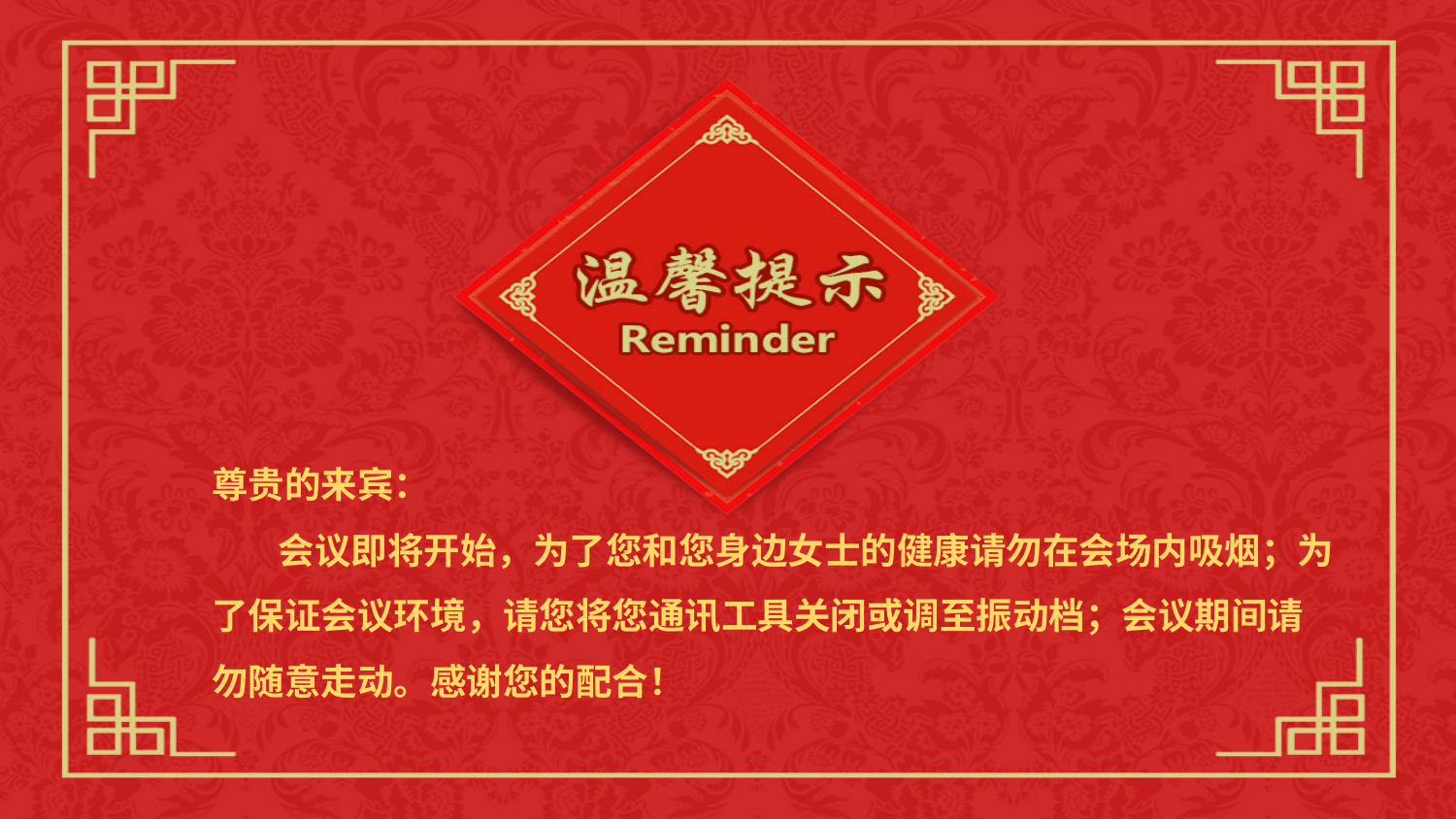

尊贵的来宾：
       会议即将开始，为了您和您身边女士的健康请勿在会场内吸烟；为了保证会议环境，请您将您通讯工具关闭或调至振动档；会议期间请勿随意走动。感谢您的配合！